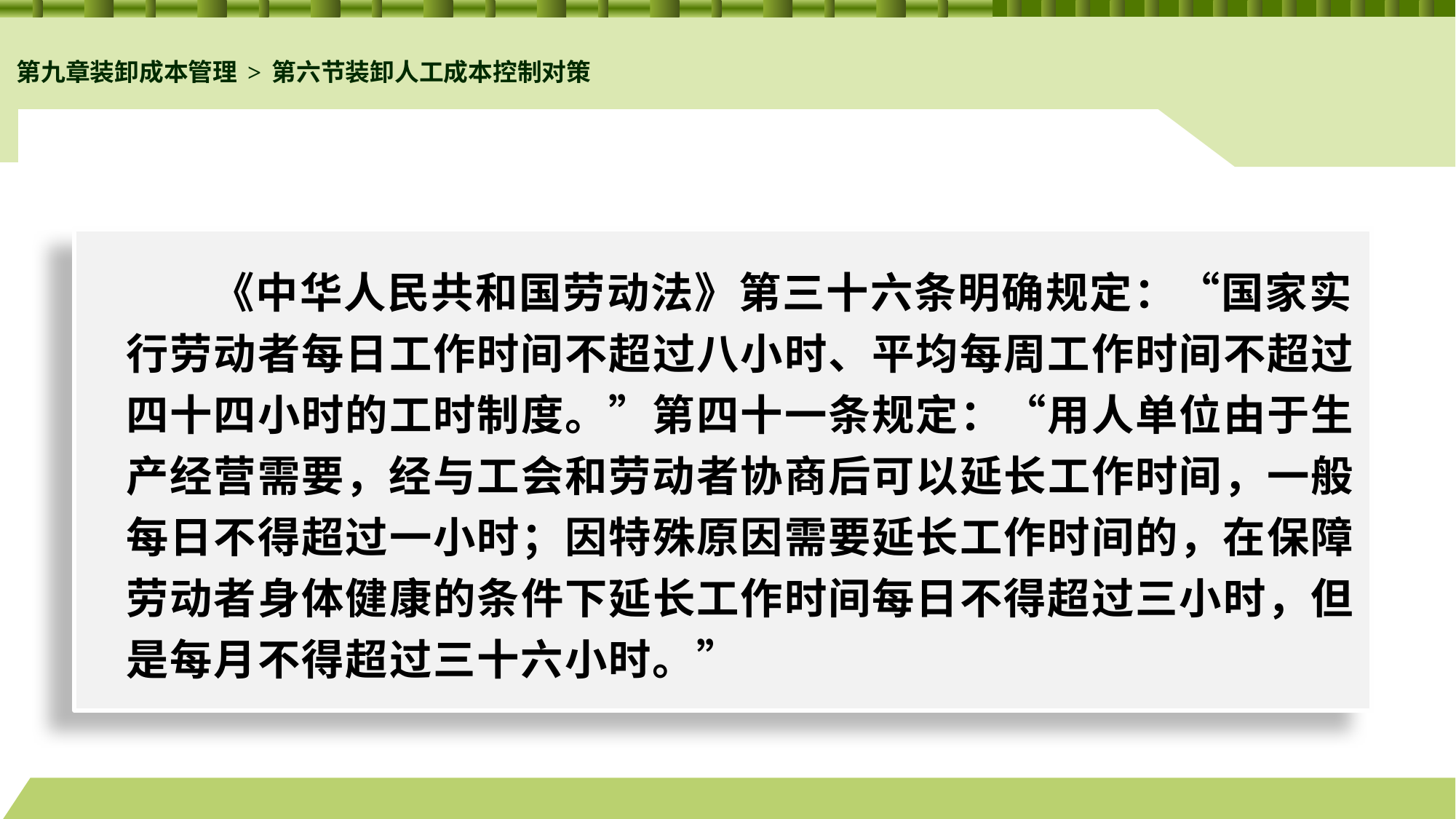

第九章装卸成本管理>第六节装卸人工成本控制对策
#
《中华人民共和国劳动法》第三十六条明确规定：“国家实行劳动者每日工作时间不超过八小时、平均每周工作时间不超过四十四小时的工时制度。”第四十一条规定：“用人单位由于生产经营需要，经与工会和劳动者协商后可以延长工作时间，一般每日不得超过一小时；因特殊原因需要延长工作时间的，在保障劳动者身体健康的条件下延长工作时间每日不得超过三小时，但是每月不得超过三十六小时。”